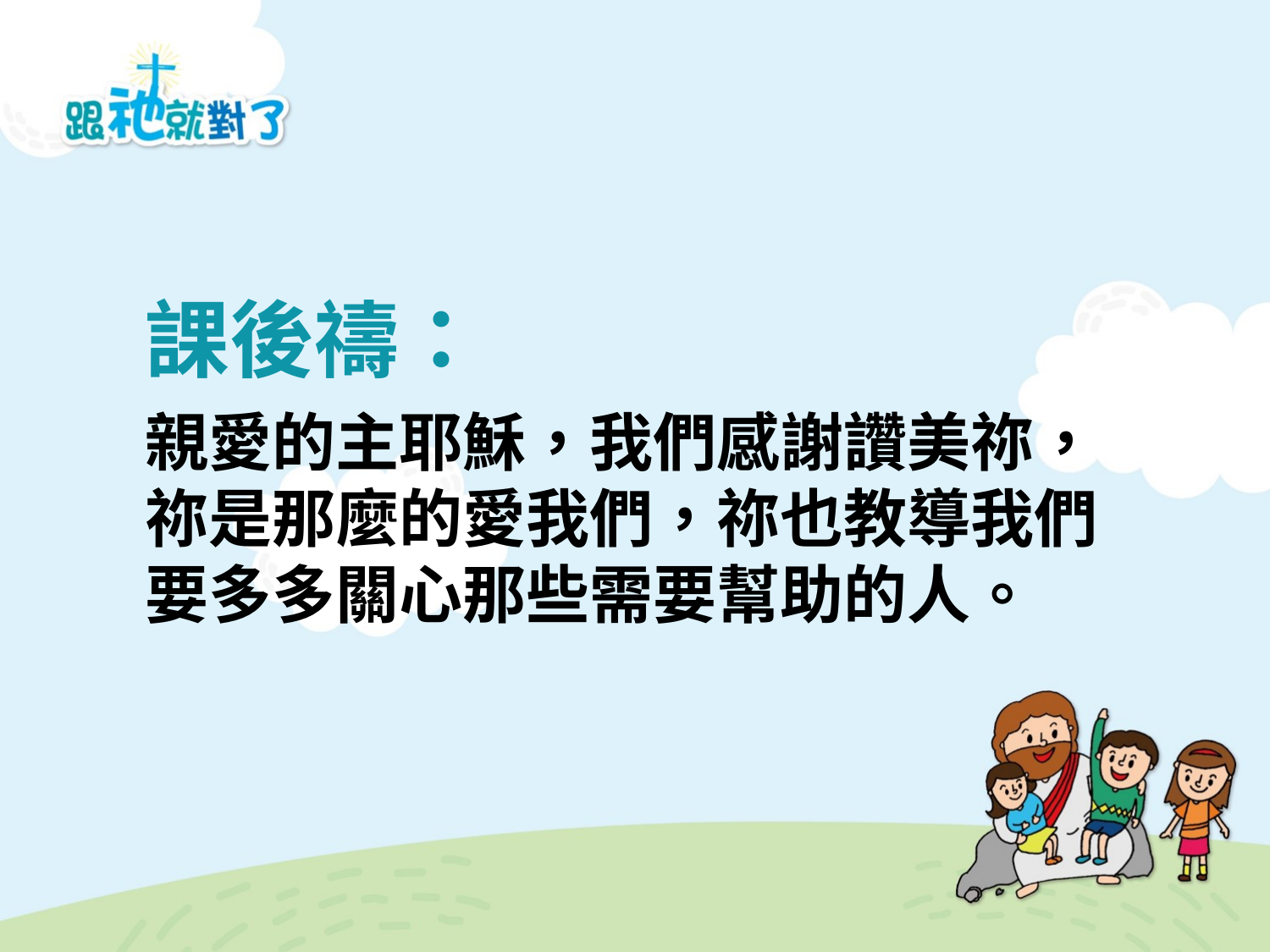

課後禱：
親愛的主耶穌，我們感謝讚美祢，祢是那麼的愛我們，祢也教導我們要多多關心那些需要幫助的人。